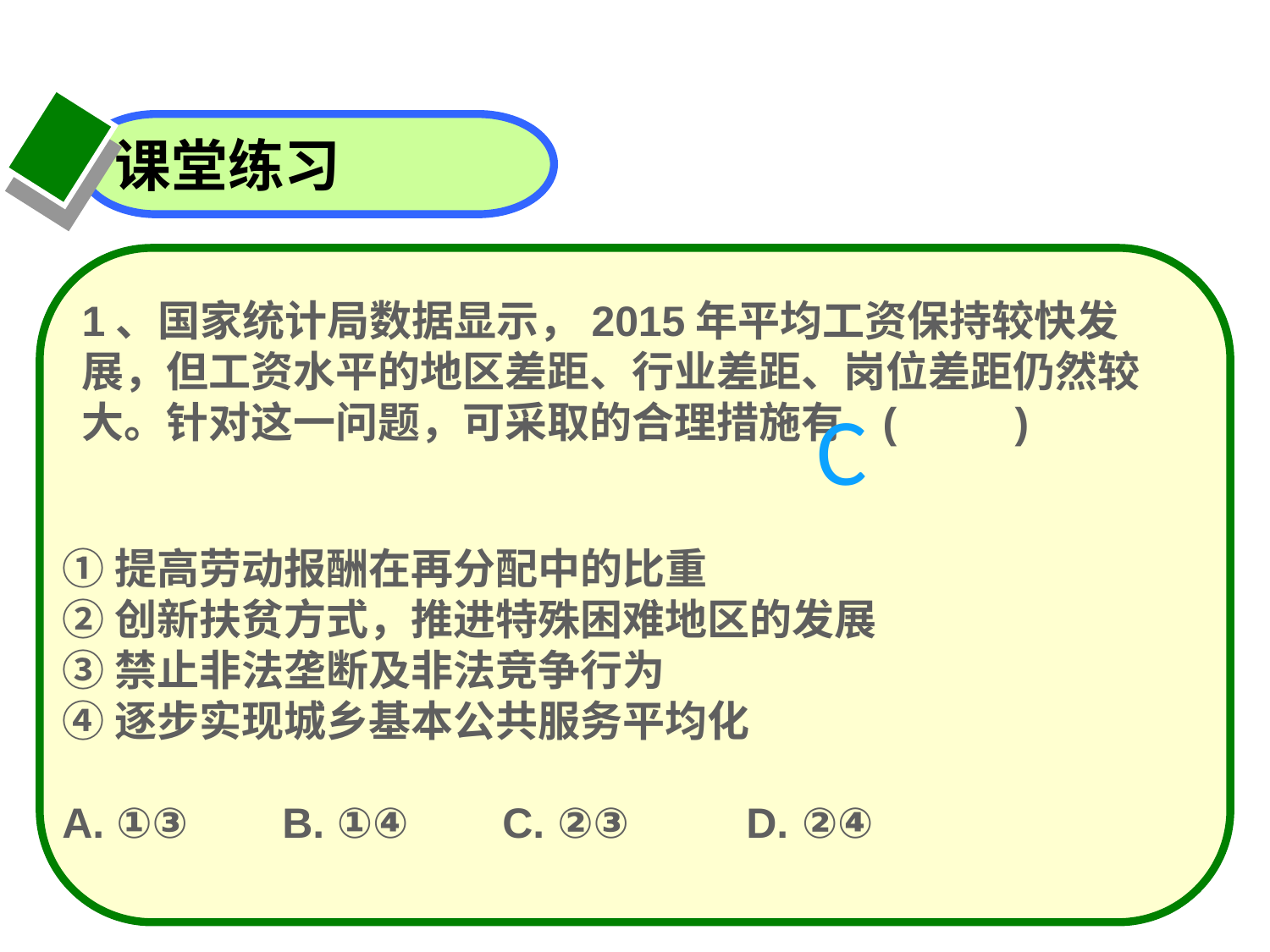

课堂练习

1、国家统计局数据显示，2015年平均工资保持较快发展，但工资水平的地区差距、行业差距、岗位差距仍然较大。针对这一问题，可采取的合理措施有   (          )

C
①提高劳动报酬在再分配中的比重
②创新扶贫方式，推进特殊困难地区的发展
③禁止非法垄断及非法竞争行为
④逐步实现城乡基本公共服务平均化

A. ①③        B. ①④        C. ②③          D. ②④